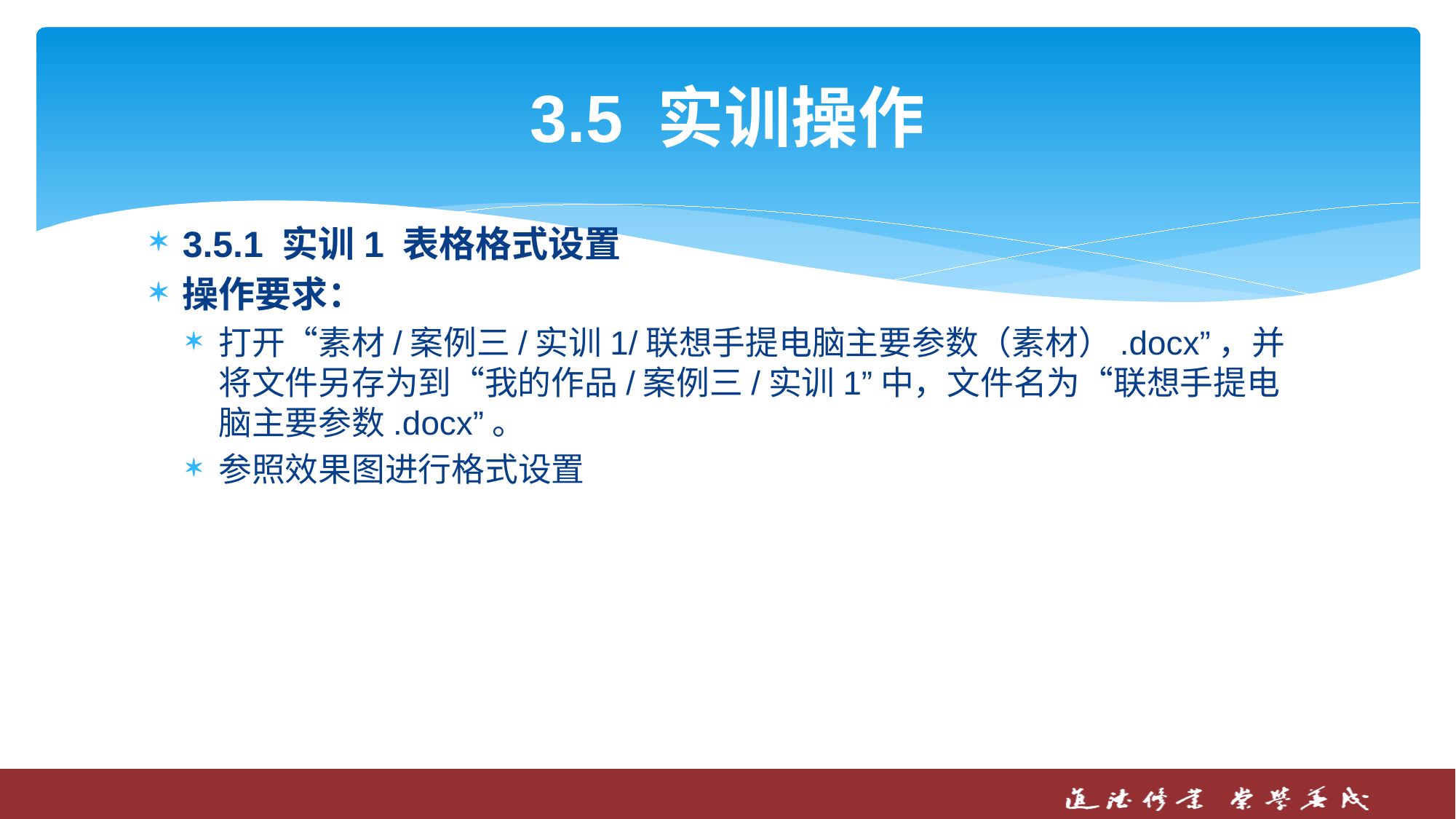

# 3.5 实训操作
3.5.1 实训1 表格格式设置
操作要求：
打开“素材/案例三/实训1/联想手提电脑主要参数（素材）.docx”，并将文件另存为到“我的作品/案例三/实训1”中，文件名为“联想手提电脑主要参数.docx”。
参照效果图进行格式设置